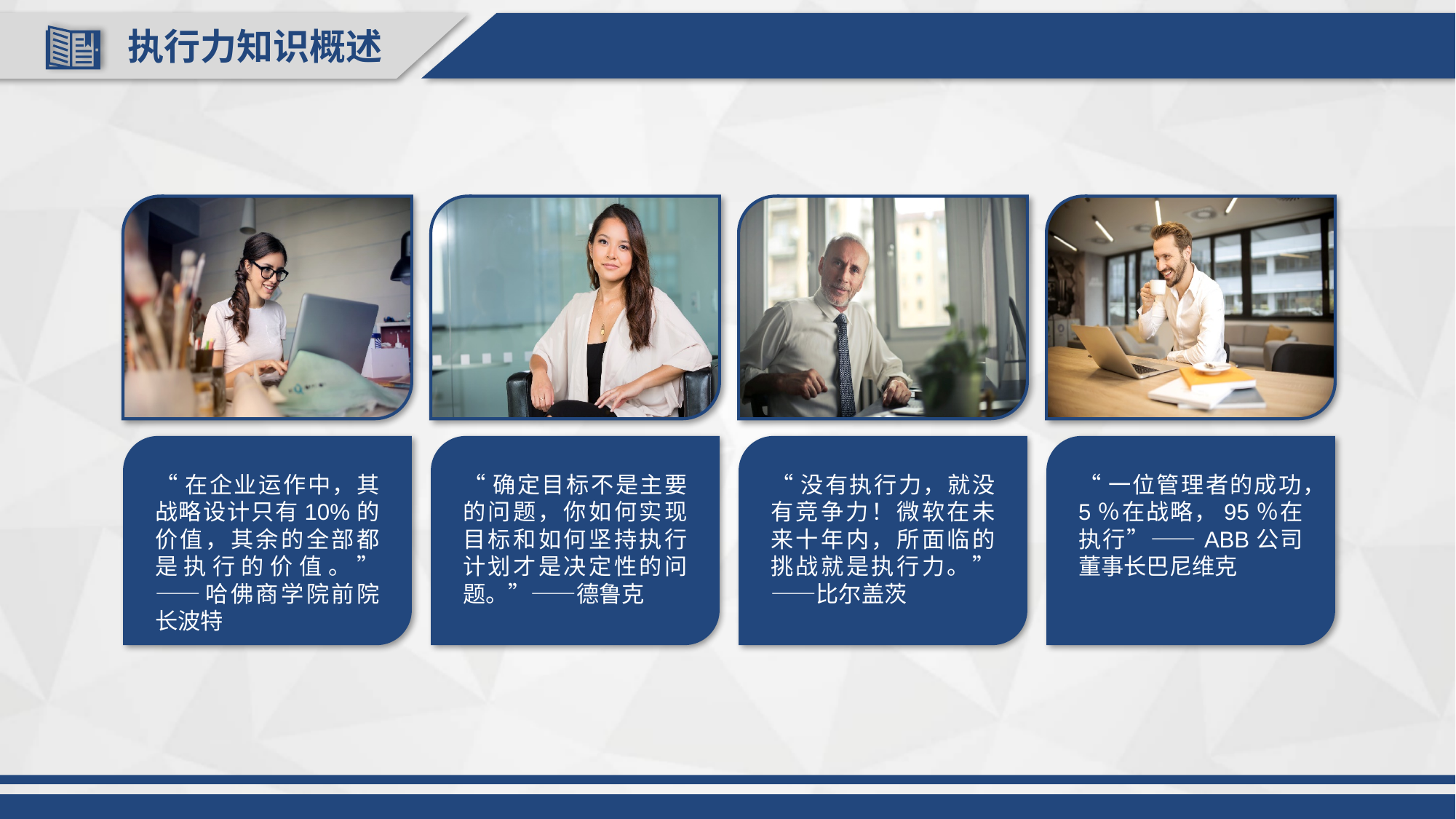

执行力知识概述

“在企业运作中，其战略设计只有10%的价值，其余的全部都是执行的价值。”——哈佛商学院前院长波特

“确定目标不是主要的问题，你如何实现目标和如何坚持执行计划才是决定性的问题。”——德鲁克

“没有执行力，就没有竞争力！微软在未来十年内，所面临的挑战就是执行力。”——比尔盖茨

“一位管理者的成功，5％在战略，95％在执行”——ABB公司董事长巴尼维克